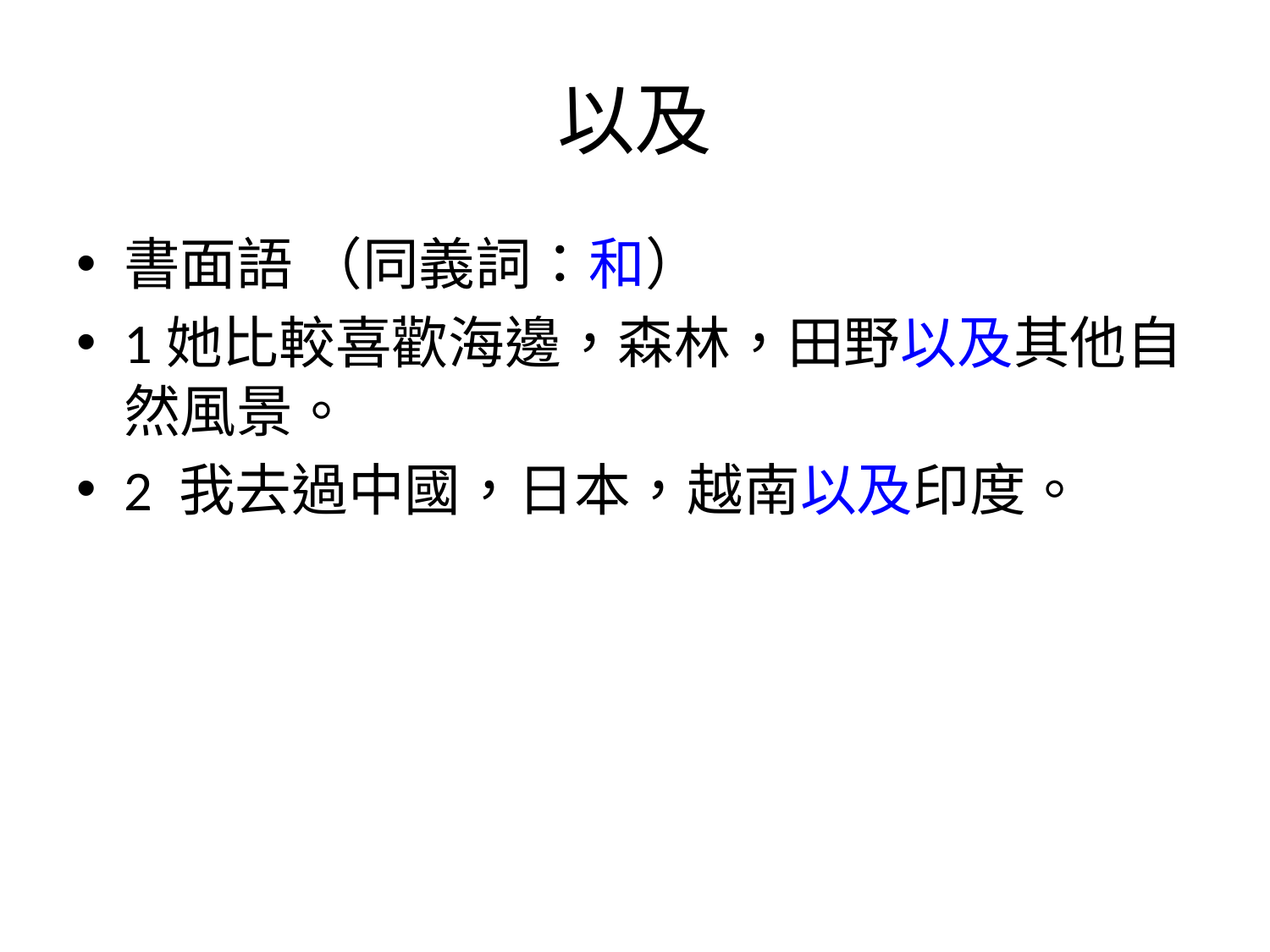

# 以及
書面語 （同義詞：和）
1她比較喜歡海邊，森林，田野以及其他自然風景。
2 我去過中國，日本，越南以及印度。